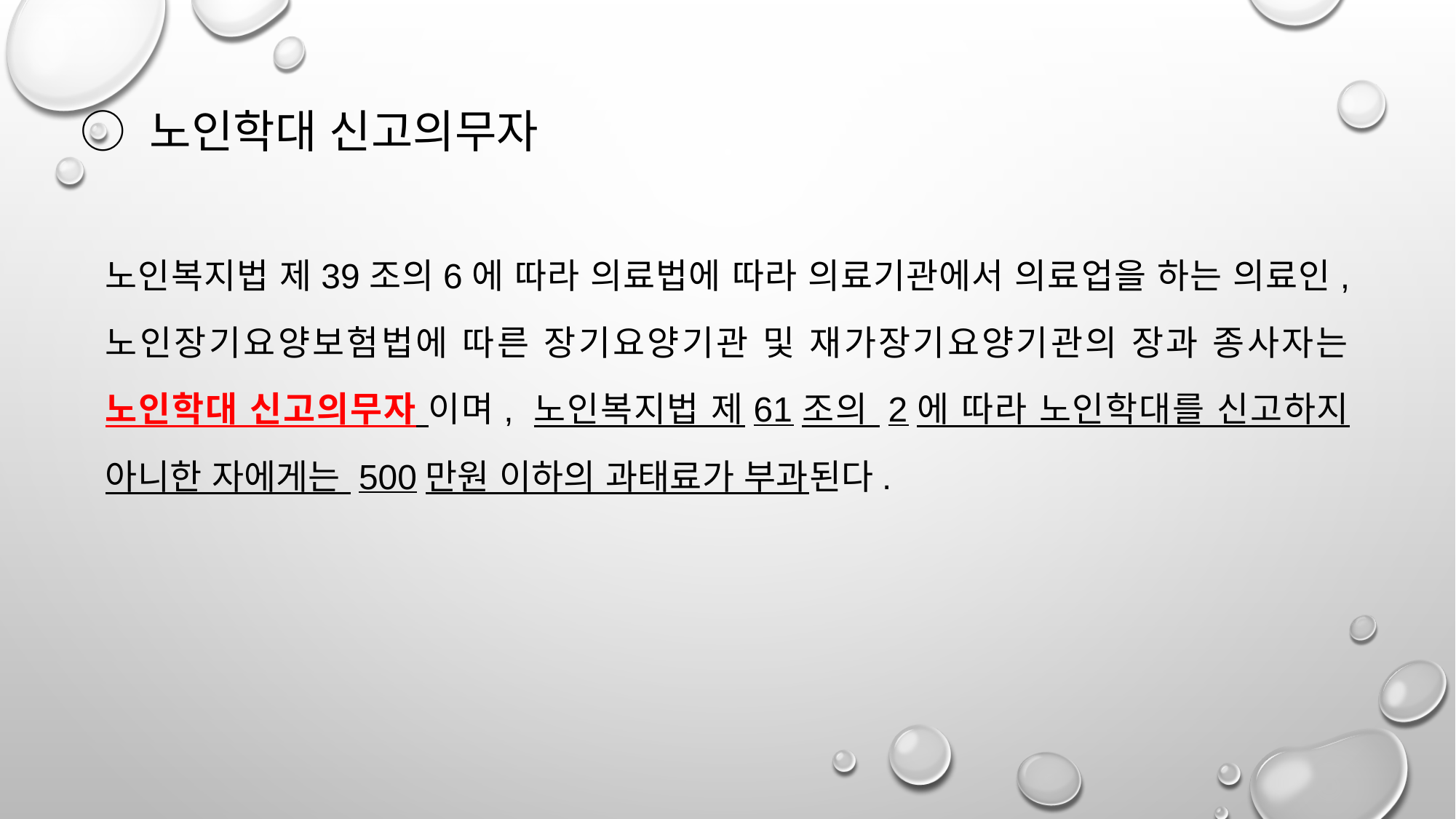

○ 노인학대 신고의무자
노인복지법 제39조의6에 따라 의료법에 따라 의료기관에서 의료업을 하는 의료인, 노인장기요양보험법에 따른 장기요양기관 및 재가장기요양기관의 장과 종사자는 노인학대 신고의무자 이며, 노인복지법 제61조의 2에 따라 노인학대를 신고하지 아니한 자에게는 500만원 이하의 과태료가 부과된다.